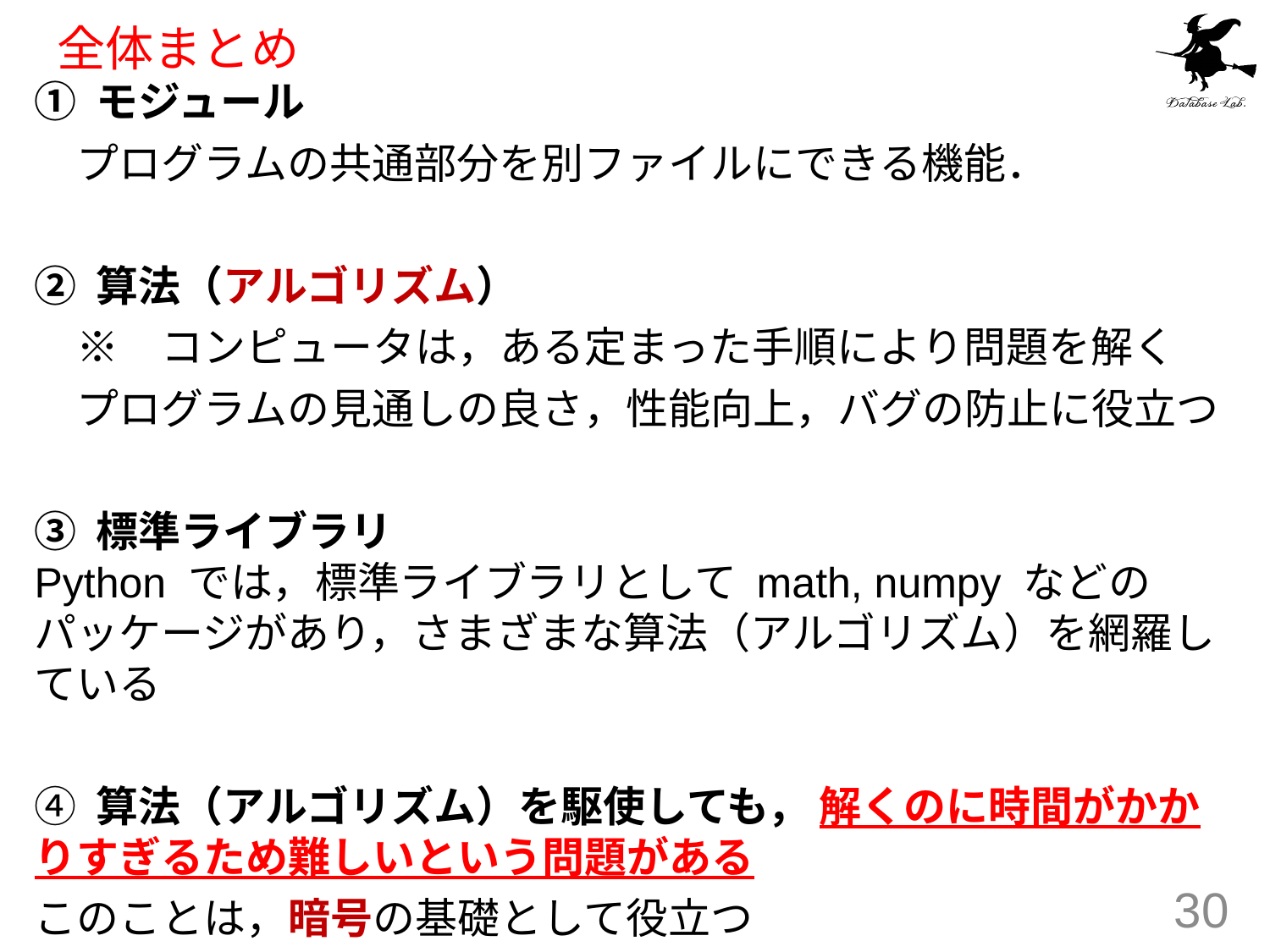

# 全体まとめ
① モジュール
　プログラムの共通部分を別ファイルにできる機能．

② 算法（アルゴリズム）
　※　コンピュータは，ある定まった手順により問題を解く
　プログラムの見通しの良さ，性能向上，バグの防止に役立つ

③ 標準ライブラリ
Python では，標準ライブラリとして math, numpy などのパッケージがあり，さまざまな算法（アルゴリズム）を網羅している

④ 算法（アルゴリズム）を駆使しても， 解くのに時間がかかりすぎるため難しいという問題がある
このことは，暗号の基礎として役立つ

30